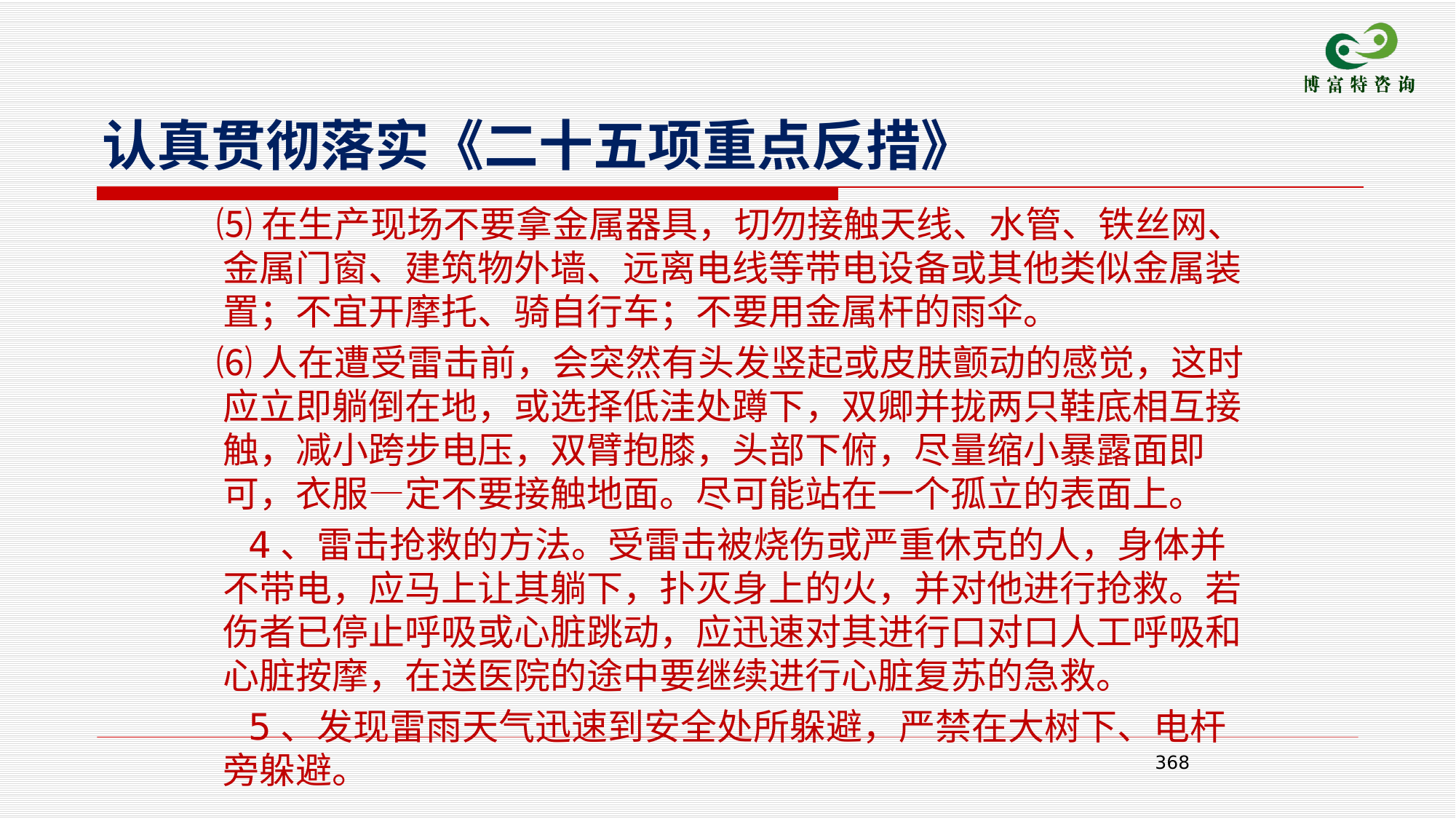

认真贯彻落实《二十五项重点反措》
      ⑸在生产现场不要拿金属器具，切勿接触天线、水管、铁丝网、金属门窗、建筑物外墙、远离电线等带电设备或其他类似金属装置；不宜开摩托、骑自行车；不要用金属杆的雨伞。
      ⑹人在遭受雷击前，会突然有头发竖起或皮肤颤动的感觉，这时应立即躺倒在地，或选择低洼处蹲下，双卿并拢两只鞋底相互接触，减小跨步电压，双臂抱膝，头部下俯，尽量缩小暴露面即可，衣服—定不要接触地面。尽可能站在一个孤立的表面上。
       4、雷击抢救的方法。受雷击被烧伤或严重休克的人，身体并不带电，应马上让其躺下，扑灭身上的火，并对他进行抢救。若伤者已停止呼吸或心脏跳动，应迅速对其进行口对口人工呼吸和心脏按摩，在送医院的途中要继续进行心脏复苏的急救。
       5、发现雷雨天气迅速到安全处所躲避，严禁在大树下、电杆旁躲避。

368